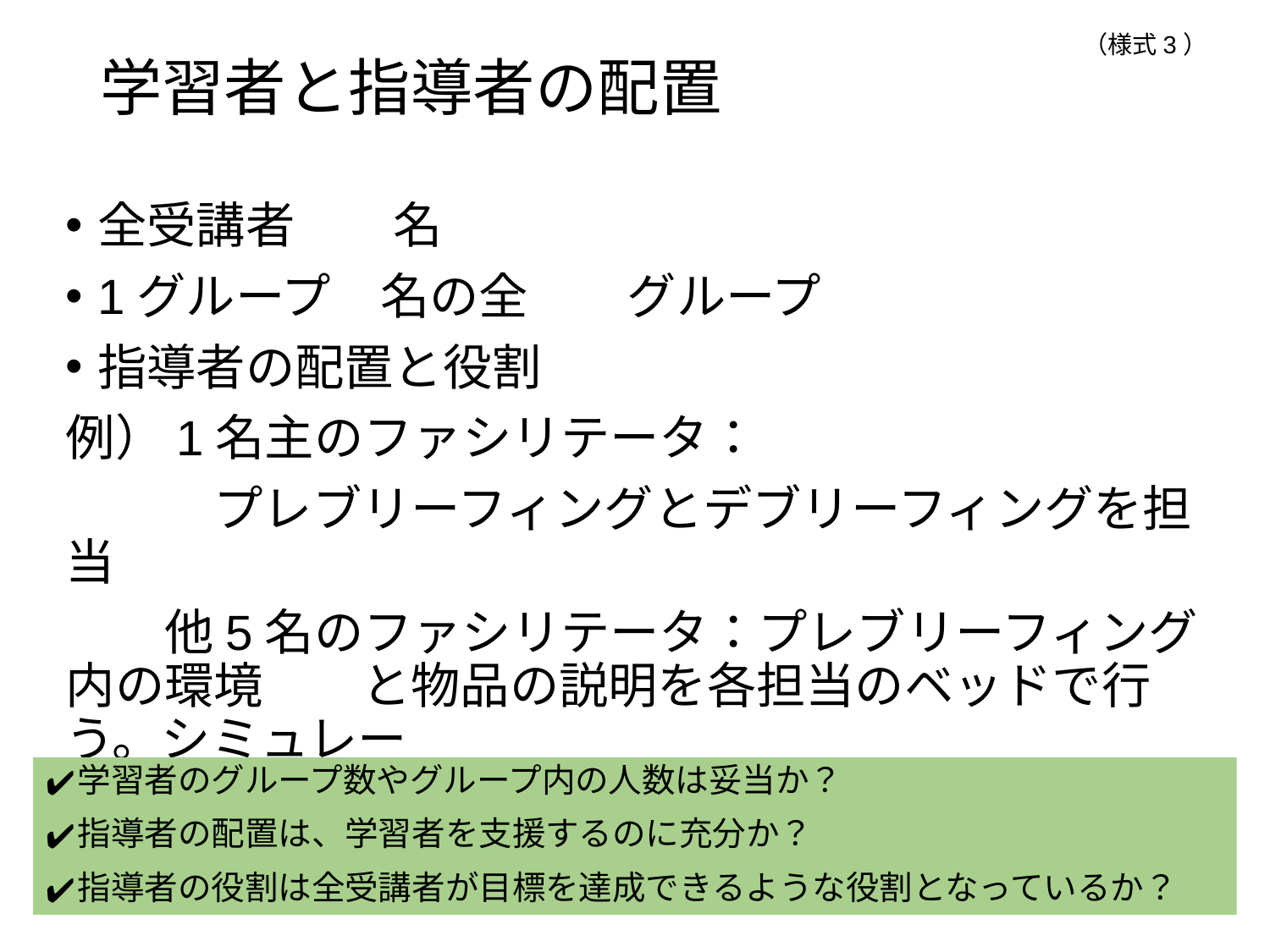

# 学習者と指導者の配置
全受講者　　名
1グループ　名の全　　グループ
指導者の配置と役割
例）1名主のファシリテータ：
　　　プレブリーフィングとデブリーフィングを担当
　　他5名のファシリテータ：プレブリーフィング内の環境　　と物品の説明を各担当のベッドで行う。シミュレー
　　ション時の支援
学習者のグループ数やグループ内の人数は妥当か？
指導者の配置は、学習者を支援するのに充分か？
指導者の役割は全受講者が目標を達成できるような役割となっているか？